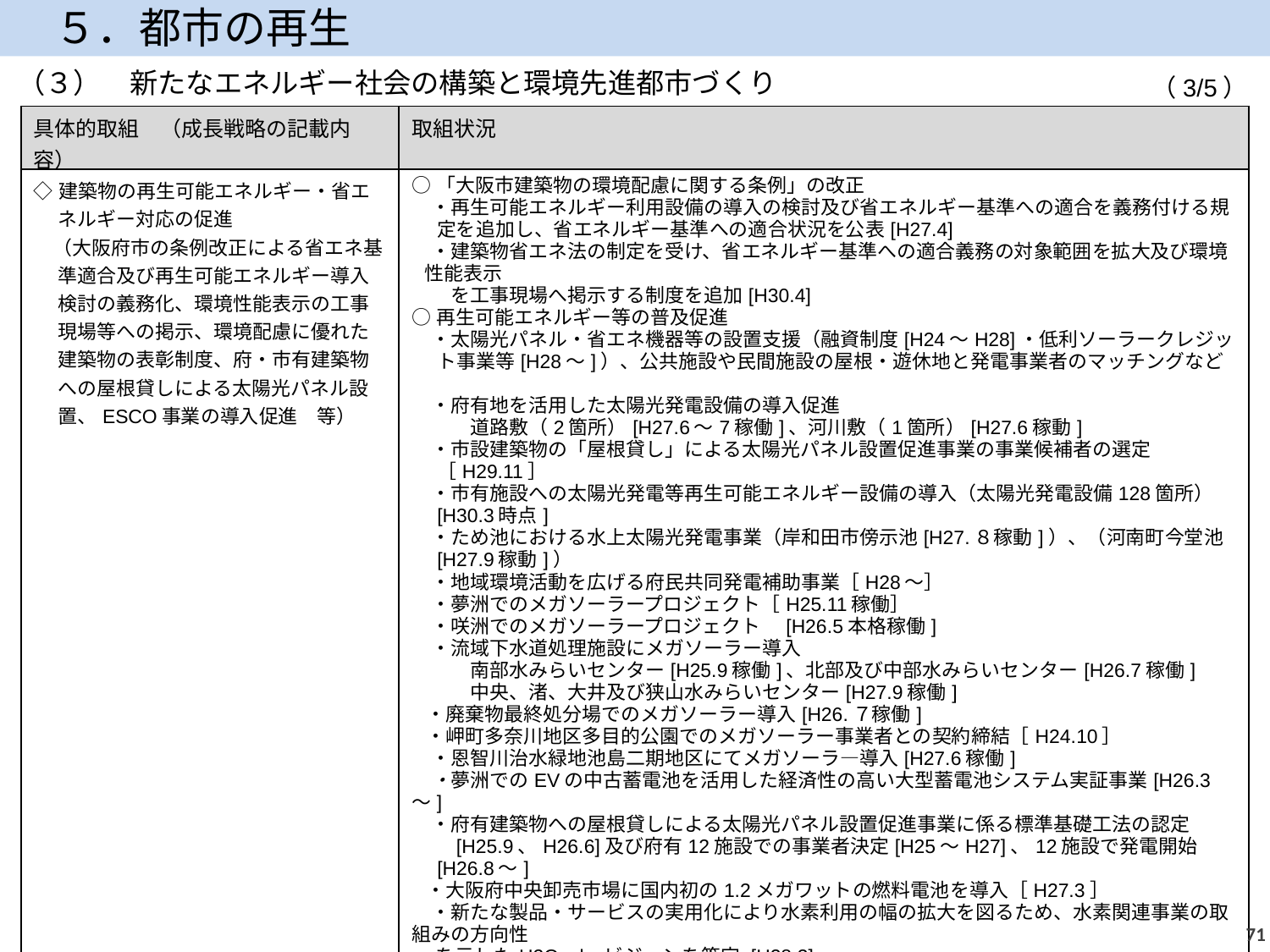

５．都市の再生
（３）　新たなエネルギー社会の構築と環境先進都市づくり
（3/5）
| 具体的取組　（成長戦略の記載内容） | 取組状況 |
| --- | --- |
| ◇建築物の再生可能エネルギー・省エネルギー対応の促進 　（大阪府市の条例改正による省エネ基準適合及び再生可能エネルギー導入検討の義務化、環境性能表示の工事現場等への掲示、環境配慮に優れた建築物の表彰制度、府・市有建築物への屋根貸しによる太陽光パネル設置、ESCO事業の導入促進　等） | ○「大阪市建築物の環境配慮に関する条例」の改正 　・再生可能エネルギー利用設備の導入の検討及び省エネルギー基準への適合を義務付ける規定を追加し、省エネルギー基準への適合状況を公表[H27.4] 　・建築物省エネ法の制定を受け、省エネルギー基準への適合義務の対象範囲を拡大及び環境性能表示 　　を工事現場へ掲示する制度を追加[H30.4] ○再生可能エネルギー等の普及促進 　・太陽光パネル・省エネ機器等の設置支援（融資制度[H24～H28]・低利ソーラークレジット事業等[H28～]）、公共施設や民間施設の屋根・遊休地と発電事業者のマッチングなど　 　・府有地を活用した太陽光発電設備の導入促進 　　　道路敷（2箇所）[H27.6～7稼働]、河川敷（1箇所）[H27.6稼動] 　・市設建築物の「屋根貸し」による太陽光パネル設置促進事業の事業候補者の選定［H29.11］ 　・市有施設への太陽光発電等再生可能エネルギー設備の導入（太陽光発電設備128箇所）[H30.3時点] 　・ため池における水上太陽光発電事業（岸和田市傍示池[H27.８稼動]）、（河南町今堂池[H27.9稼動]） 　・地域環境活動を広げる府民共同発電補助事業［H28～］ 　・夢洲でのメガソーラープロジェクト［H25.11稼働］ 　・咲洲でのメガソーラープロジェクト　[H26.5本格稼働] 　・流域下水道処理施設にメガソーラー導入 　　　南部水みらいセンター[H25.9稼働]、北部及び中部水みらいセンター[H26.7稼働] 　　　中央、渚、大井及び狭山水みらいセンター[H27.9稼働] ・廃棄物最終処分場でのメガソーラー導入[H26.７稼働] ・岬町多奈川地区多目的公園でのメガソーラー事業者との契約締結［H24.10］ 　・恩智川治水緑地池島二期地区にてメガソーラ―導入[H27.6稼働] 　・夢洲でのEVの中古蓄電池を活用した経済性の高い大型蓄電池システム実証事業[H26.3～] 　・府有建築物への屋根貸しによる太陽光パネル設置促進事業に係る標準基礎工法の認定 　　[H25.9、H26.6]及び府有12施設での事業者決定[H25～H27]、12施設で発電開始[H26.8～] ・大阪府中央卸売市場に国内初の1.2メガワットの燃料電池を導入［H27.3］ 　・新たな製品・サービスの実用化により水素利用の幅の拡大を図るため、水素関連事業の取組みの方向性　 　 を示したH2Osakaビジョンを策定 [H28.3] 　・H2Osakaビジョン推進会議の設置し、新たな実証事業等のプロジェクト創出を促進[H28.8～] （次ページに続く） |
71